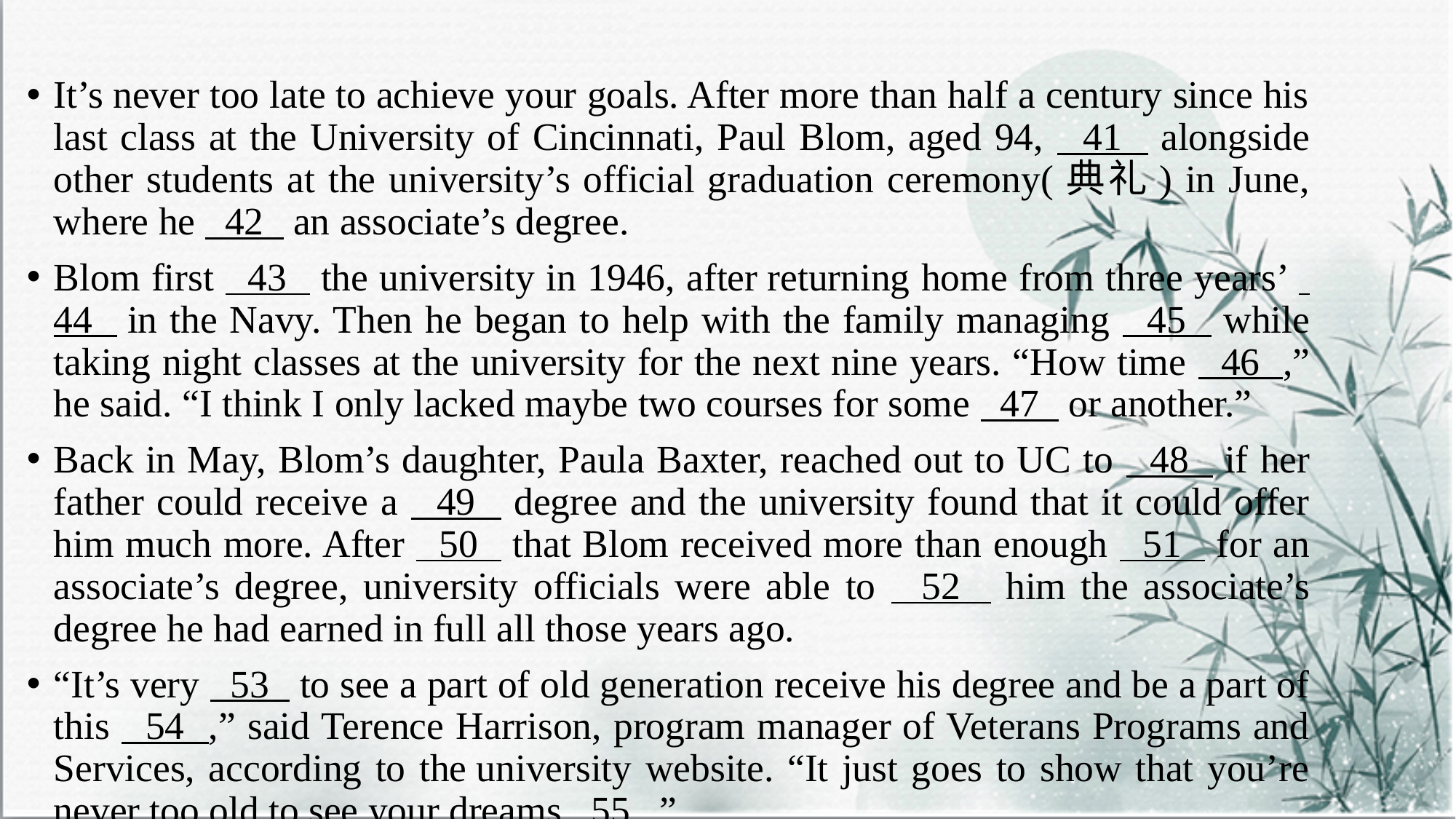

It’s never too late to achieve your goals. After more than half a century since his last class at the University of Cincinnati, Paul Blom, aged 94,   41   alongside other students at the university’s official graduation ceremony(典礼) in June, where he   42   an associate’s degree.
Blom first   43   the university in 1946, after returning home from three years’   44   in the Navy. Then he began to help with the family managing   45   while taking night classes at the university for the next nine years. “How time   46  ,” he said. “I think I only lacked maybe two courses for some   47   or another.”
Back in May, Blom’s daughter, Paula Baxter, reached out to UC to   48   if her father could receive a   49   degree and the university found that it could offer him much more. After   50   that Blom received more than enough   51   for an associate’s degree, university officials were able to   52   him the associate’s degree he had earned in full all those years ago.
“It’s very   53   to see a part of old generation receive his degree and be a part of this   54  ,” said Terence Harrison, program manager of Veterans Programs and Services, according to the university website. “It just goes to show that you’re never too old to see your dreams   55  .”